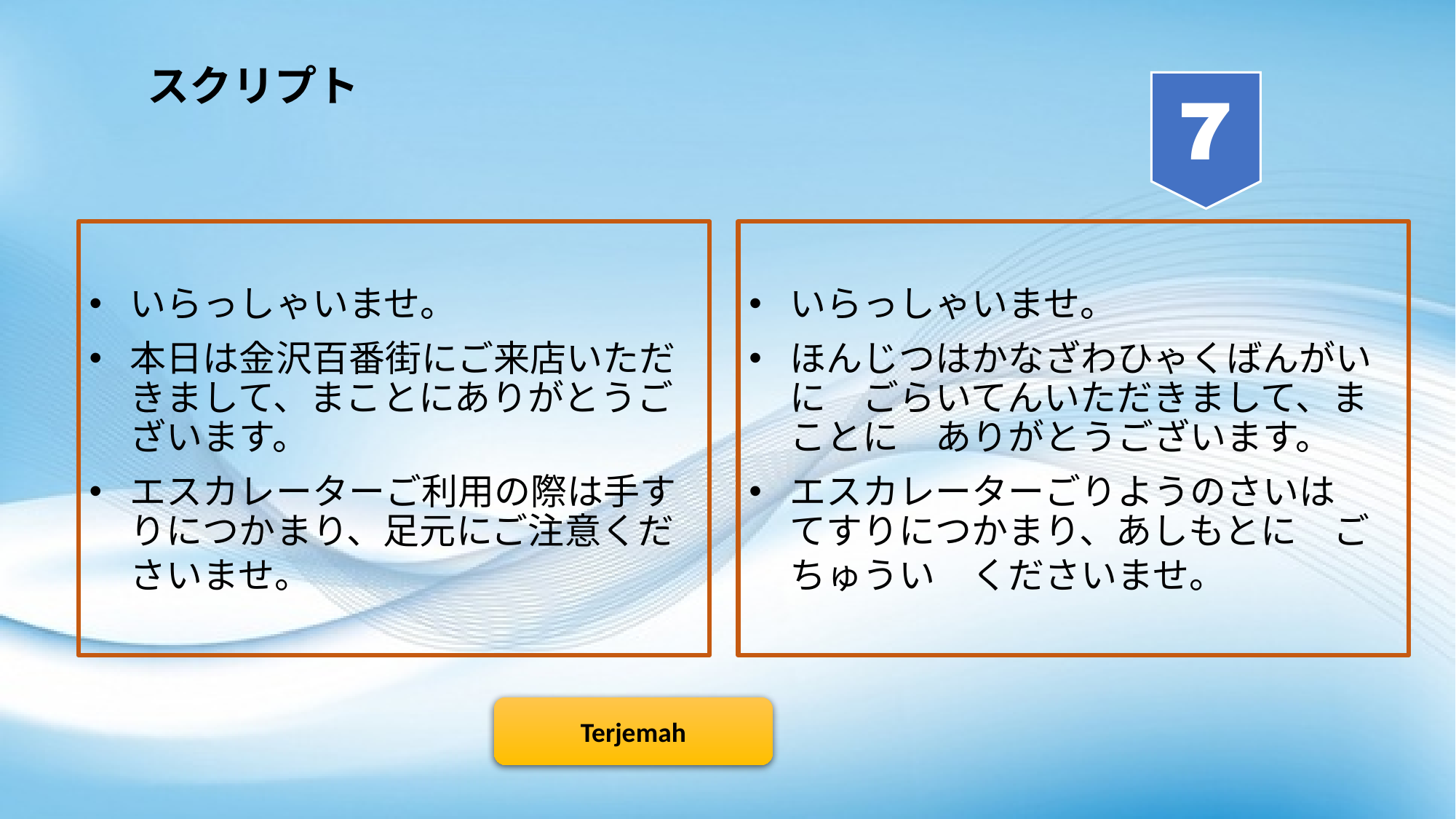

スクリプト
7

いらっしゃいませ。
本日は金沢百番街にご来店いただきまして、まことにありがとうございます。
エスカレーターご利用の際は手すりにつかまり、足元にご注意くださいませ。

いらっしゃいませ。
ほんじつはかなざわひゃくばんがいに　ごらいてんいただきまして、まことに　ありがとうございます。
エスカレーターごりようのさいは　てすりにつかまり、あしもとに　ごちゅうい　くださいませ。
Terjemah